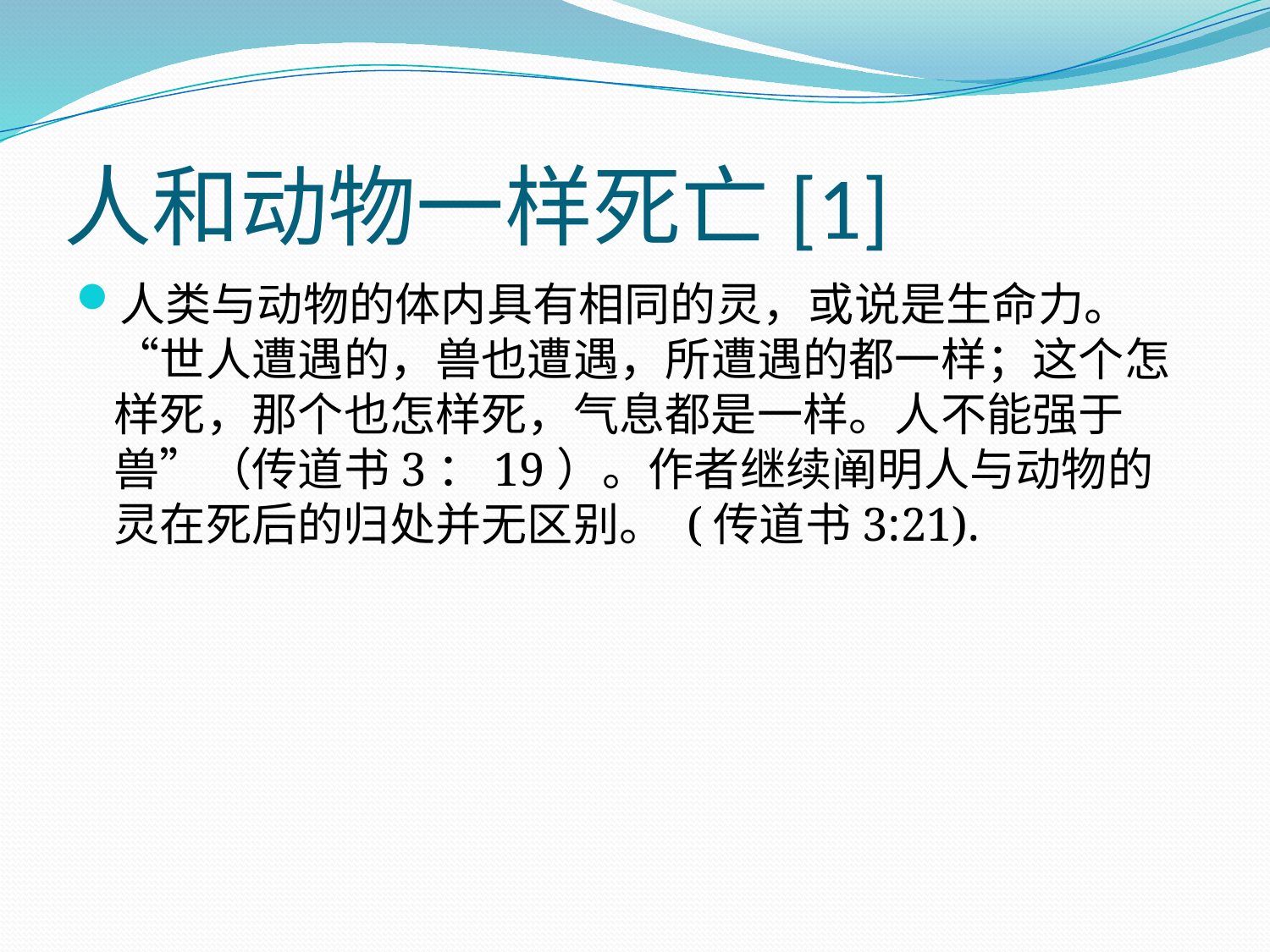

# 人和动物一样死亡[1]
人类与动物的体内具有相同的灵，或说是生命力。“世人遭遇的，兽也遭遇，所遭遇的都一样；这个怎样死，那个也怎样死，气息都是一样。人不能强于兽”（传道书3：19）。作者继续阐明人与动物的灵在死后的归处并无区别。 (传道书3:21).